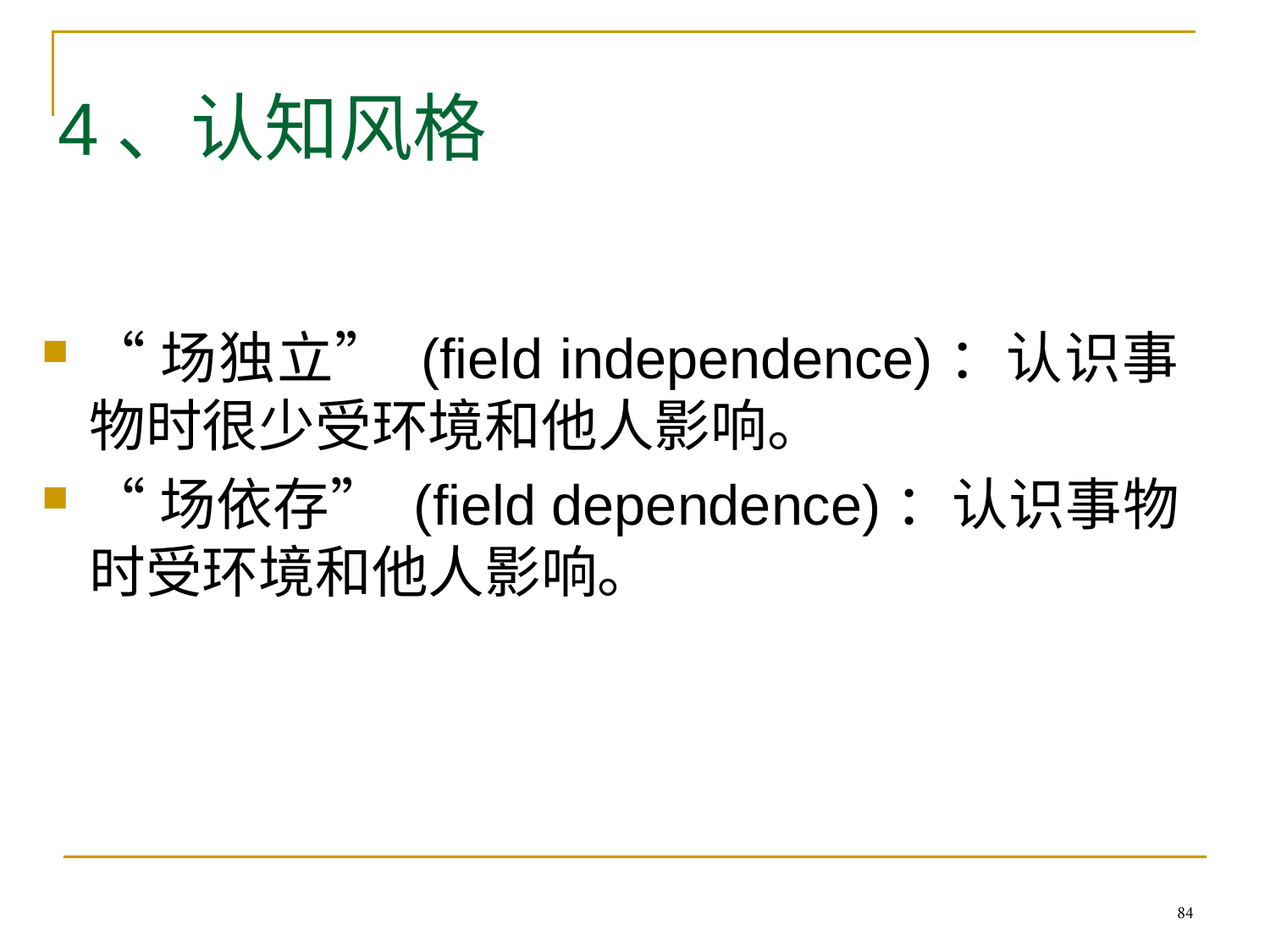

# 4、认知风格
“场独立” (field independence)：认识事物时很少受环境和他人影响。
“场依存” (field dependence)：认识事物时受环境和他人影响。

84